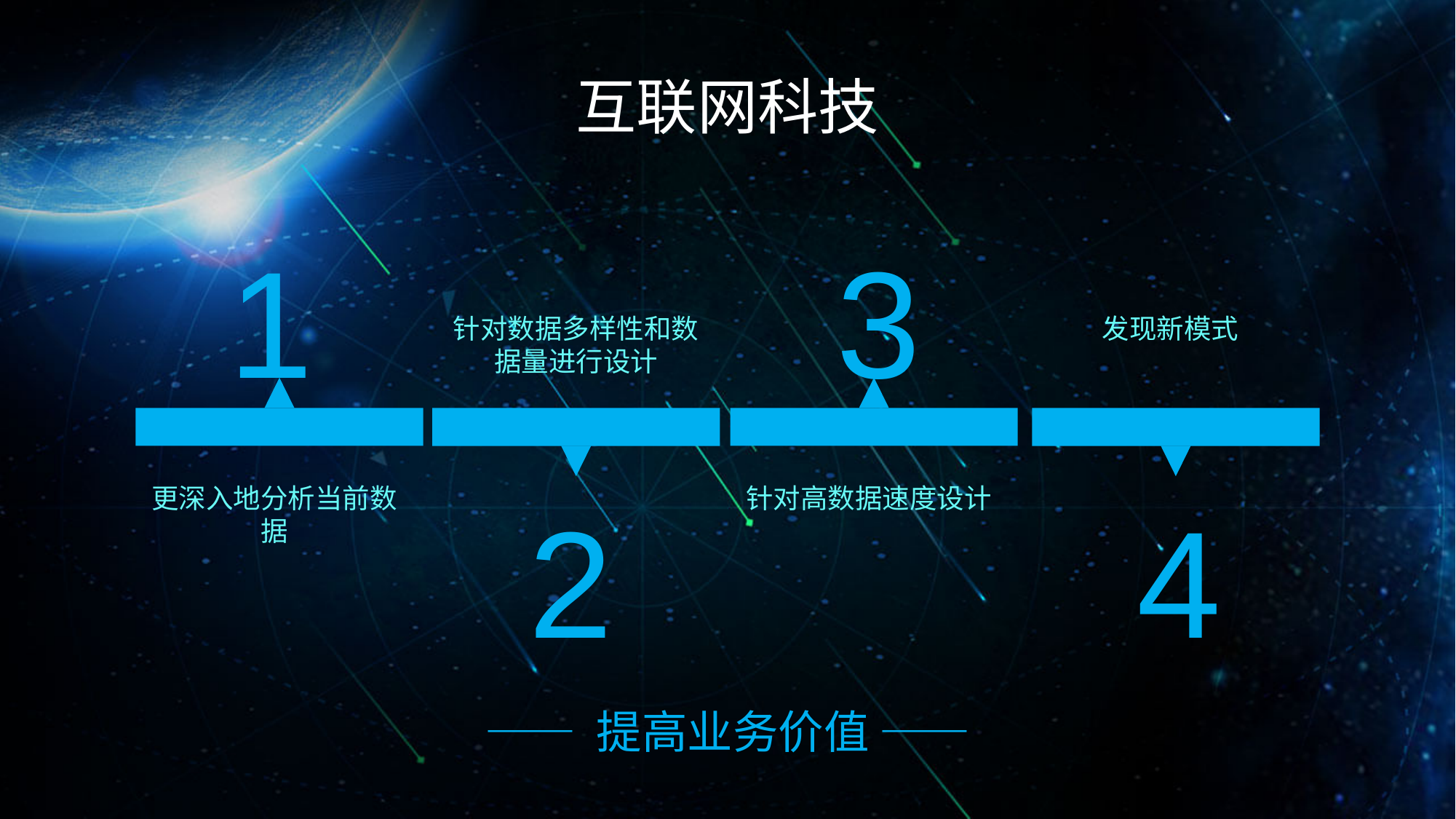

互联网科技
1
3
针对数据多样性和数据量进行设计
发现新模式

2
4
更深入地分析当前数据
针对高数据速度设计
—— 提高业务价值 ——